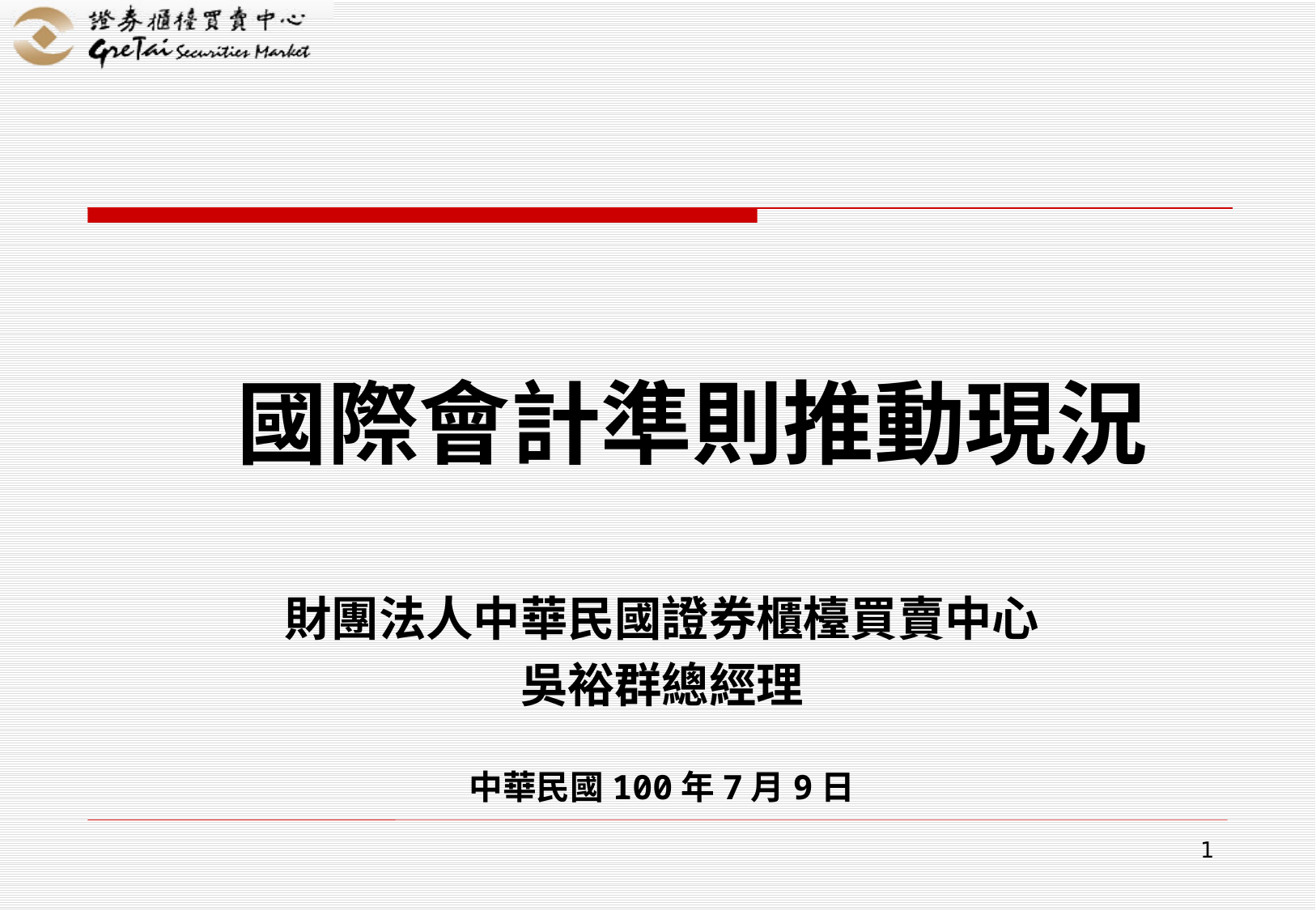

國際會計準則推動現況

財團法人中華民國證券櫃檯買賣中心
吳裕群總經理

中華民國100年7月9日
1